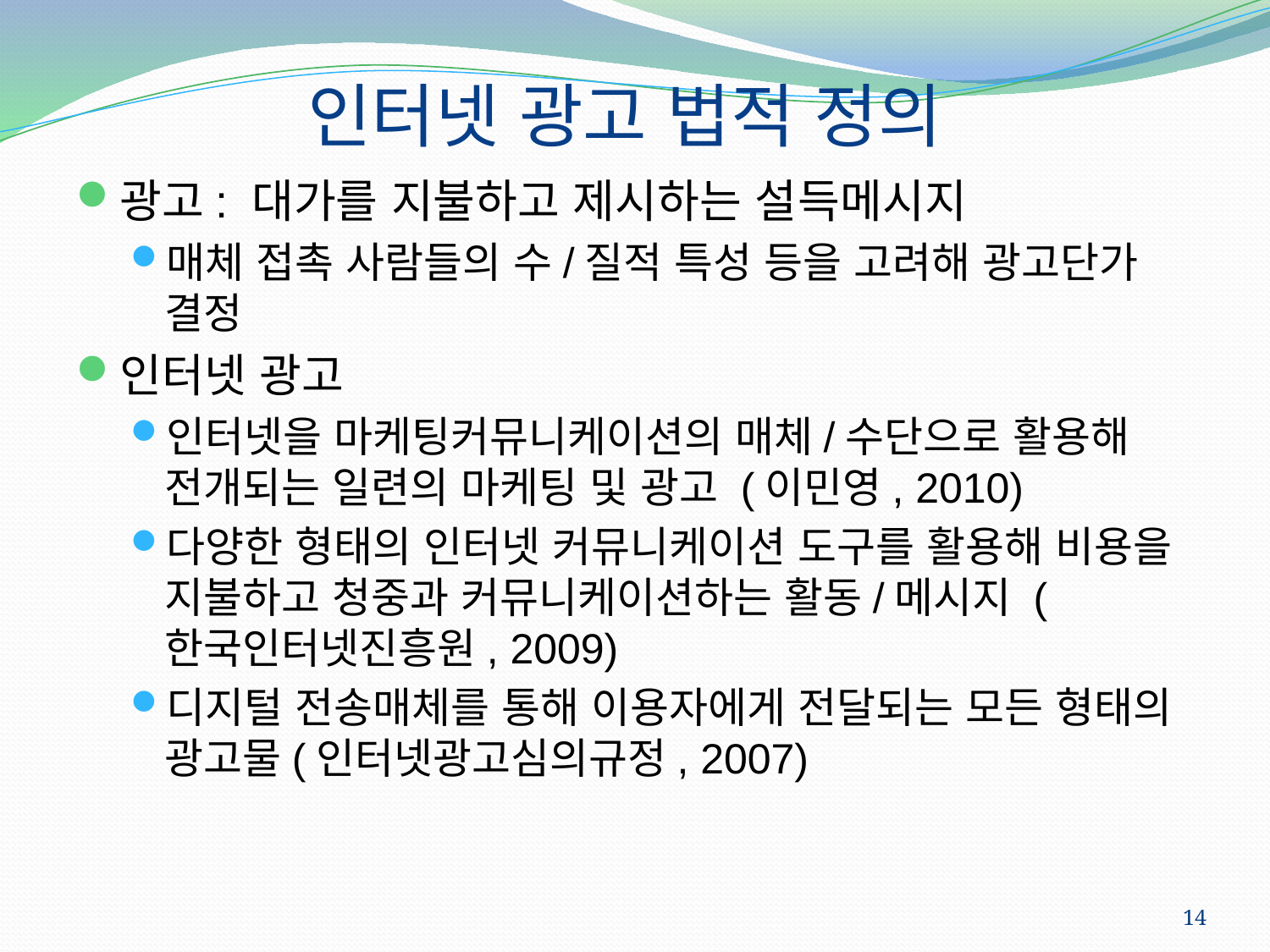

# 인터넷 광고 법적 정의
광고: 대가를 지불하고 제시하는 설득메시지
매체 접촉 사람들의 수/질적 특성 등을 고려해 광고단가 결정
인터넷 광고
인터넷을 마케팅커뮤니케이션의 매체/수단으로 활용해 전개되는 일련의 마케팅 및 광고 (이민영, 2010)
다양한 형태의 인터넷 커뮤니케이션 도구를 활용해 비용을 지불하고 청중과 커뮤니케이션하는 활동/메시지 (한국인터넷진흥원, 2009)
디지털 전송매체를 통해 이용자에게 전달되는 모든 형태의 광고물(인터넷광고심의규정, 2007)

14